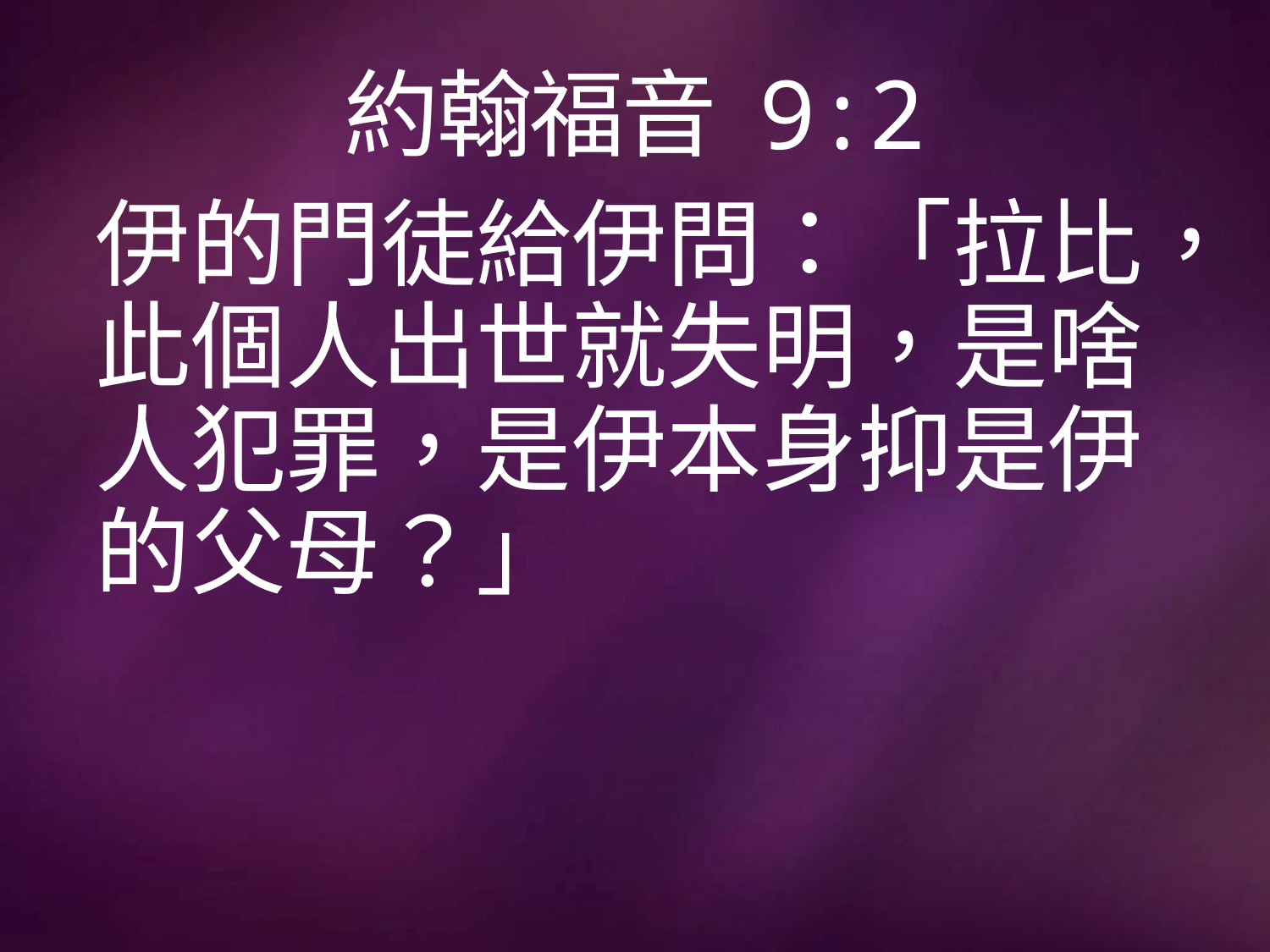

# 約翰福音 9:2
伊的門徒給伊問：「拉比，此個人出世就失明，是啥人犯罪，是伊本身抑是伊的父母？」